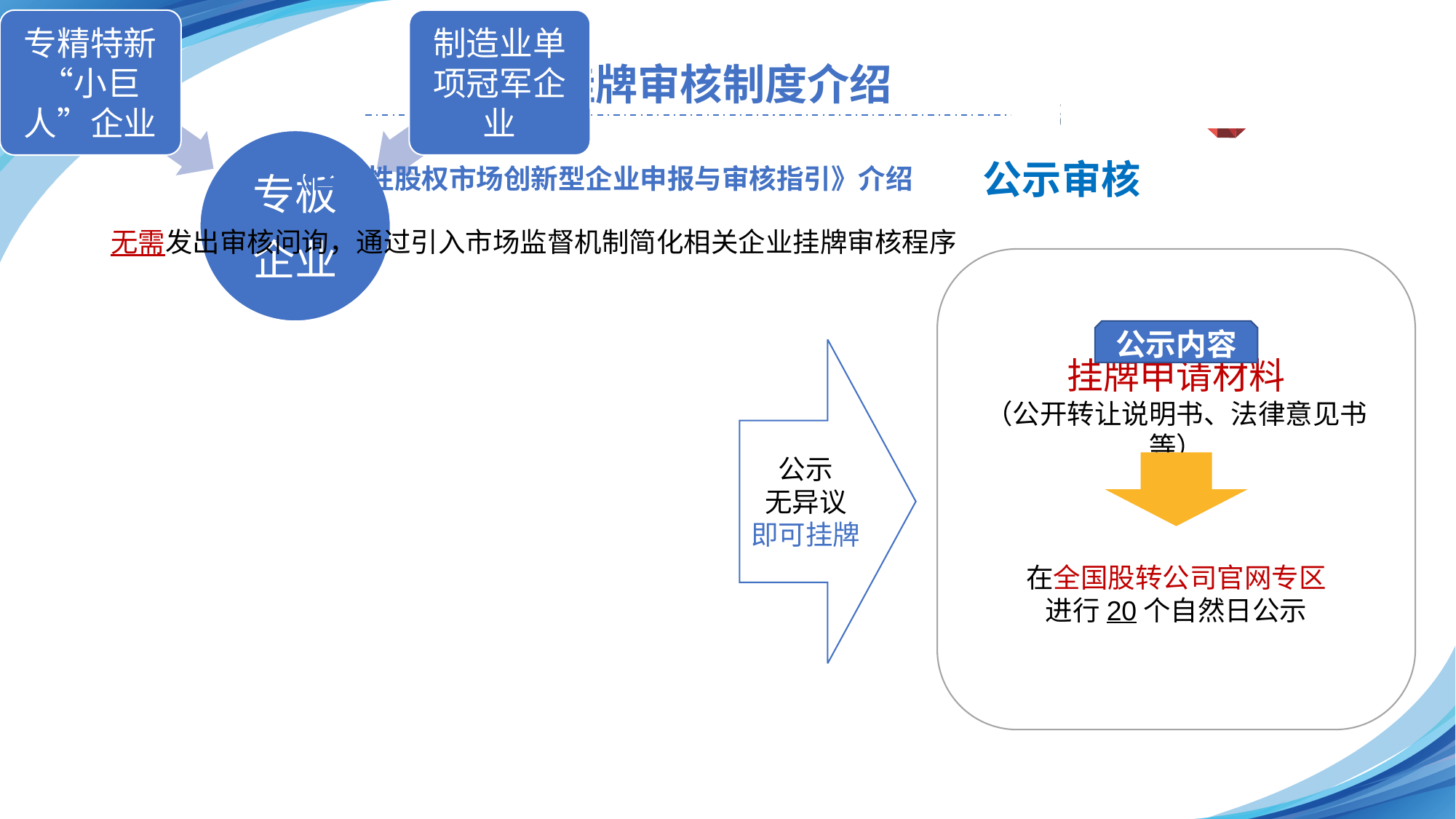

新三板挂牌审核制度介绍
公示审核
《区域性股权市场创新型企业申报与审核指引》介绍

无需发出审核问询，通过引入市场监督机制简化相关企业挂牌审核程序
挂牌申请材料
（公开转让说明书、法律意见书等）

在全国股转公司官网专区
进行20个自然日公示
专板
企业
专精特新“小巨人”企业
制造业单项冠军企业
公示内容
公示
无异议
即可挂牌